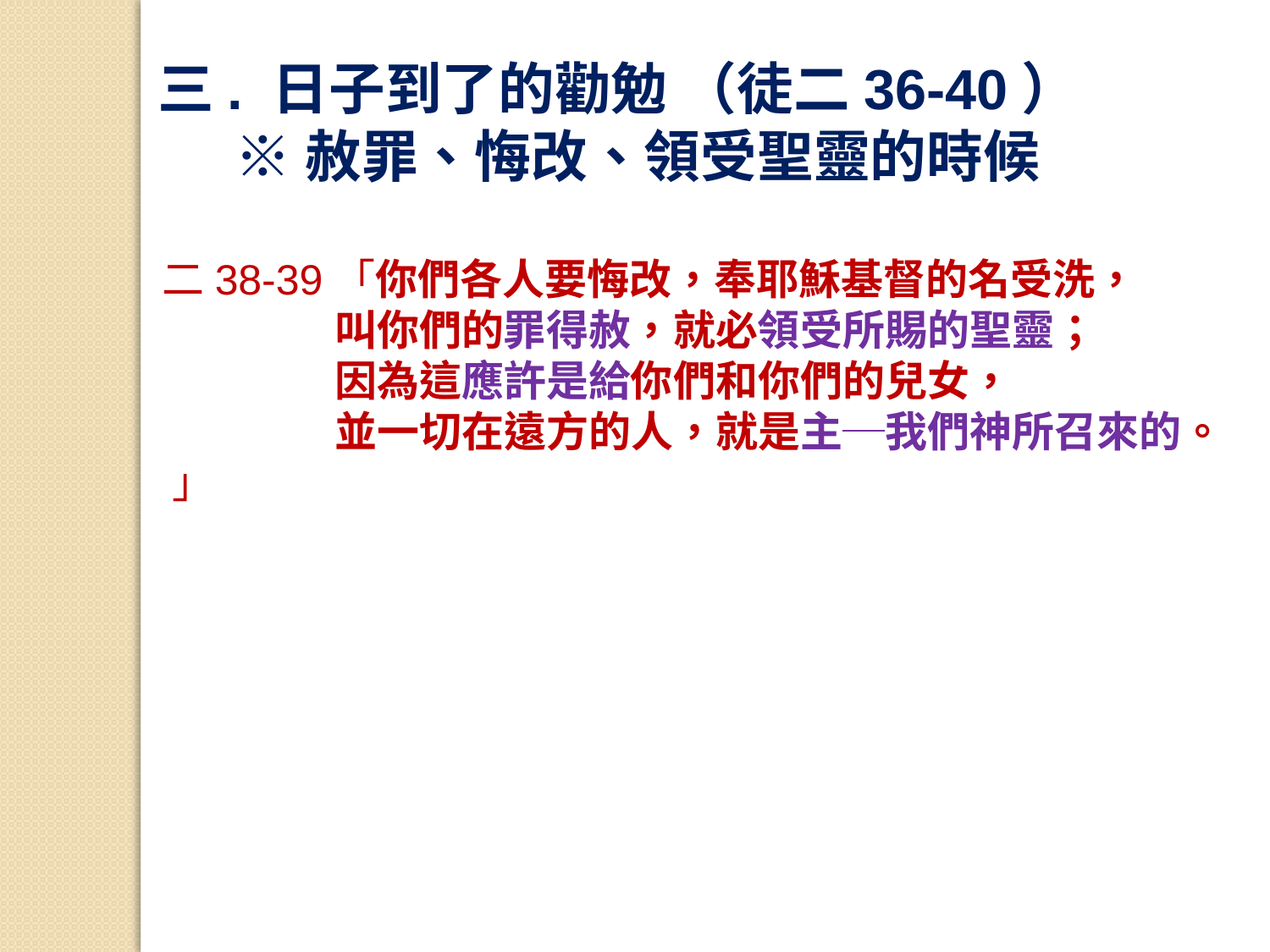

三. 日子到了的勸勉 （徒二36-40）
      ※赦罪、悔改、領受聖靈的時候
二38-39「你們各人要悔改，奉耶穌基督的名受洗，
                 叫你們的罪得赦，就必領受所賜的聖靈；
                 因為這應許是給你們和你們的兒女，
                 並一切在遠方的人，就是主─我們神所召來的。 」